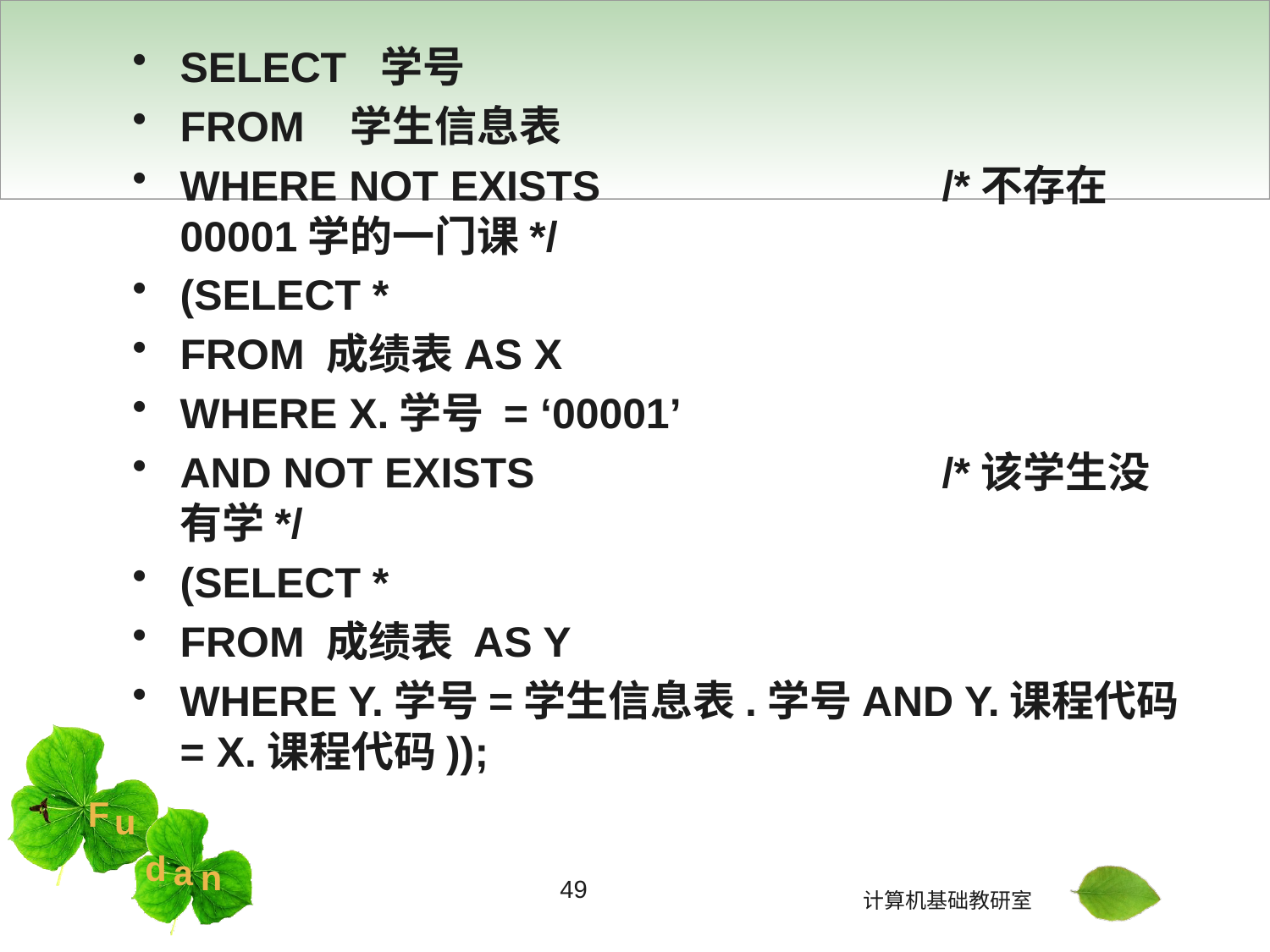

#
SELECT  学号
FROM   学生信息表
WHERE NOT EXISTS			/*不存在00001学的一门课*/
(SELECT *
FROM 成绩表AS X
WHERE X.学号 = ‘00001’
AND NOT EXISTS				/*该学生没有学*/
(SELECT *
FROM 成绩表 AS Y
WHERE Y.学号=学生信息表.学号AND Y.课程代码= X.课程代码));

49